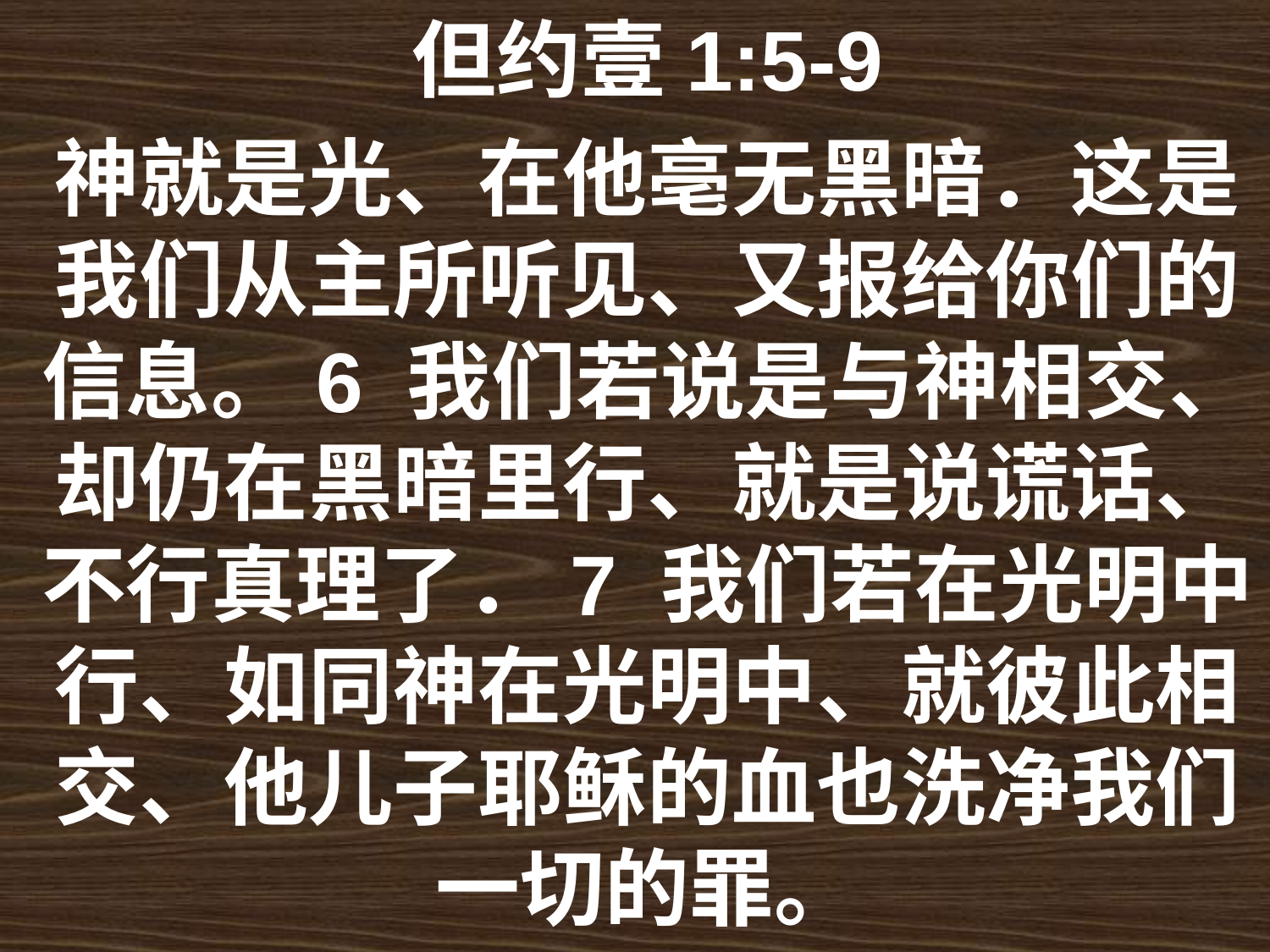

但约壹1:5-9
神就是光、在他亳无黑暗．这是我们从主所听见、又报给你们的信息。6 我们若说是与神相交、却仍在黑暗里行、就是说谎话、不行真理了．7 我们若在光明中行、如同神在光明中、就彼此相交、他儿子耶稣的血也洗净我们一切的罪。